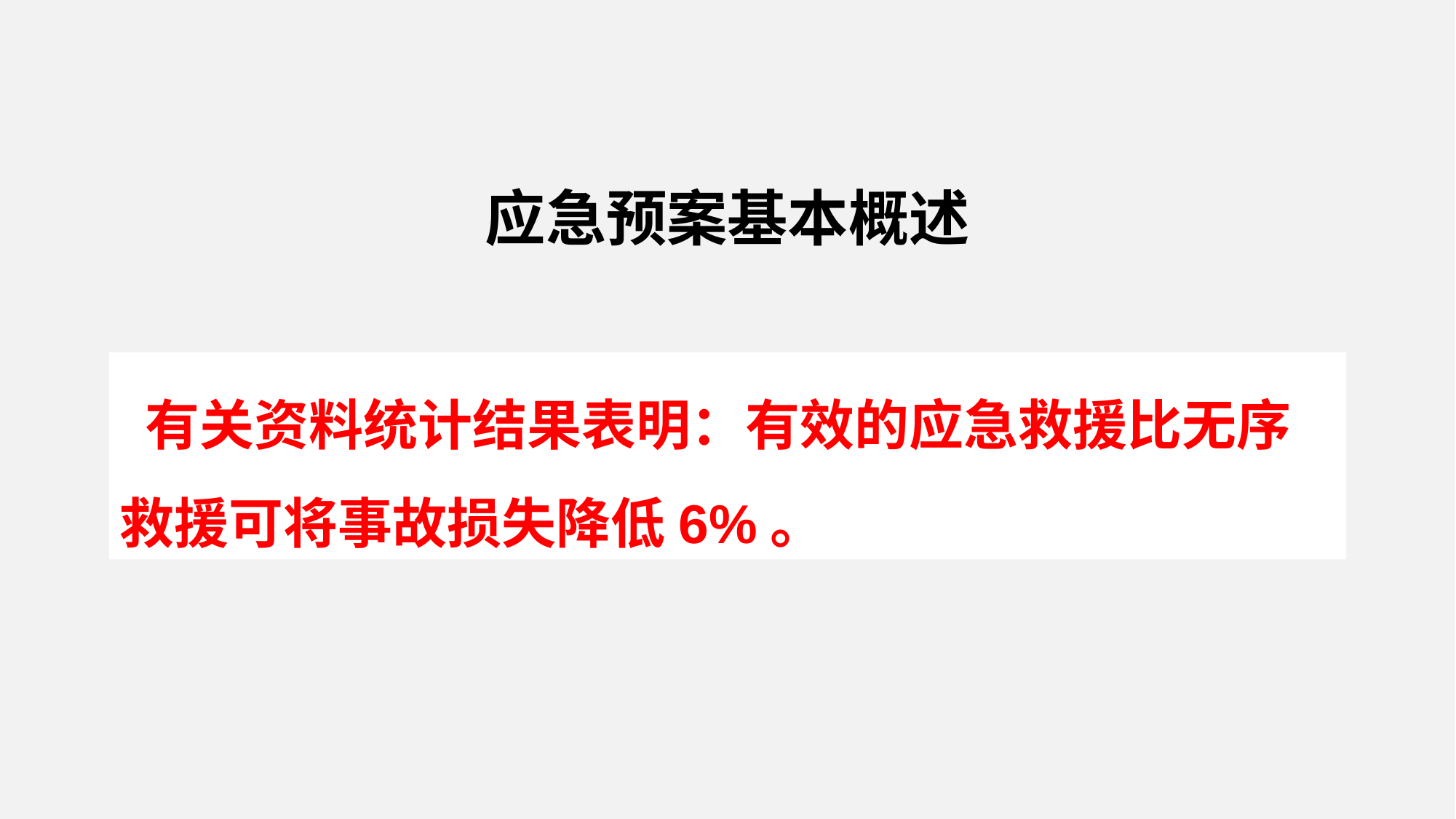

应急预案基本概述
 有关资料统计结果表明：有效的应急救援比无序救援可将事故损失降低6%。